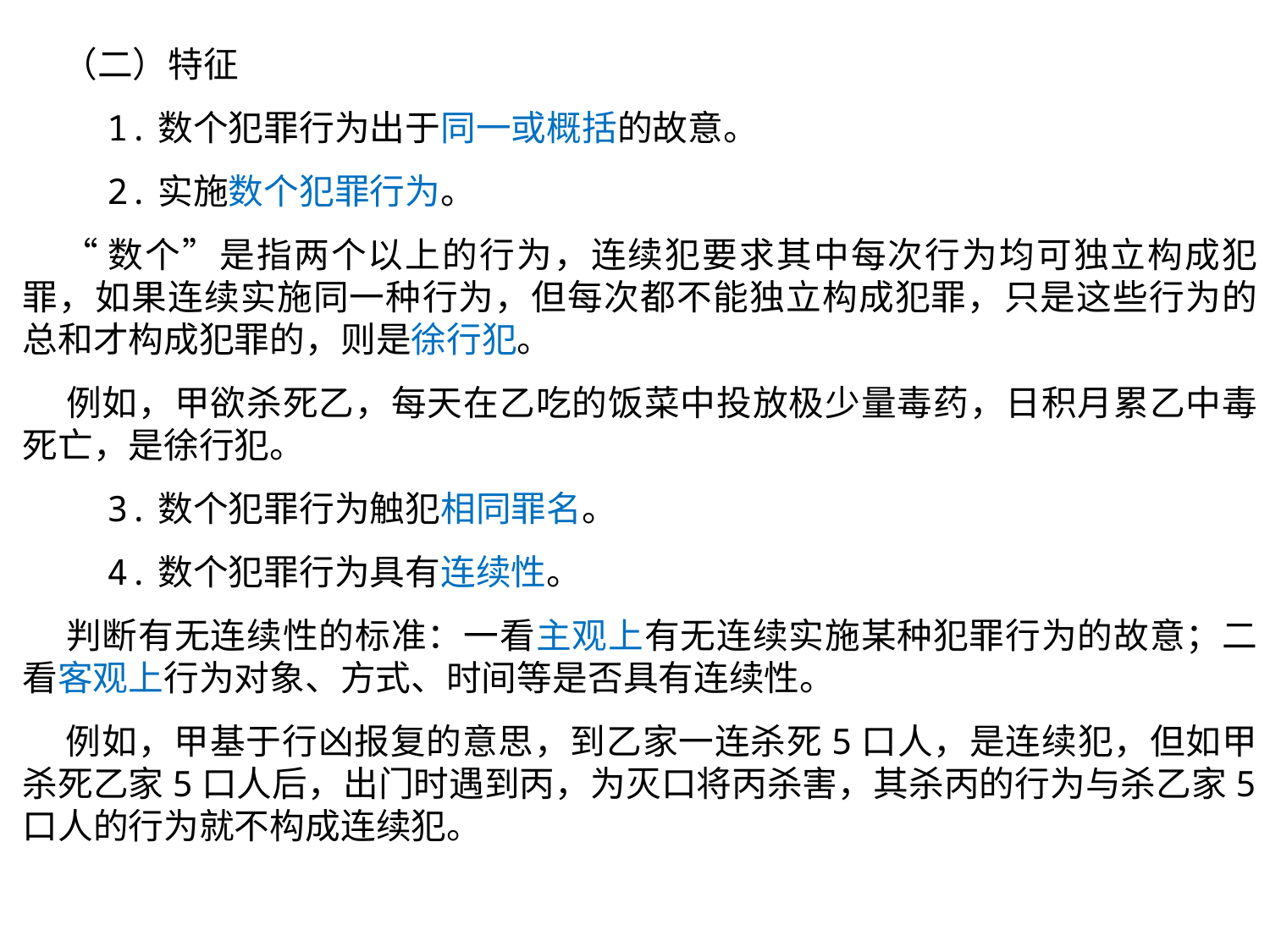

（二）特征

    1.数个犯罪行为出于同一或概括的故意。

    2.实施数个犯罪行为。

    “数个”是指两个以上的行为，连续犯要求其中每次行为均可独立构成犯罪，如果连续实施同一种行为，但每次都不能独立构成犯罪，只是这些行为的总和才构成犯罪的，则是徐行犯。

    例如，甲欲杀死乙，每天在乙吃的饭菜中投放极少量毒药，日积月累乙中毒死亡，是徐行犯。

    3.数个犯罪行为触犯相同罪名。

    4.数个犯罪行为具有连续性。

    判断有无连续性的标准：一看主观上有无连续实施某种犯罪行为的故意；二看客观上行为对象、方式、时间等是否具有连续性。

    例如，甲基于行凶报复的意思，到乙家一连杀死5口人，是连续犯，但如甲杀死乙家5口人后，出门时遇到丙，为灭口将丙杀害，其杀丙的行为与杀乙家5口人的行为就不构成连续犯。